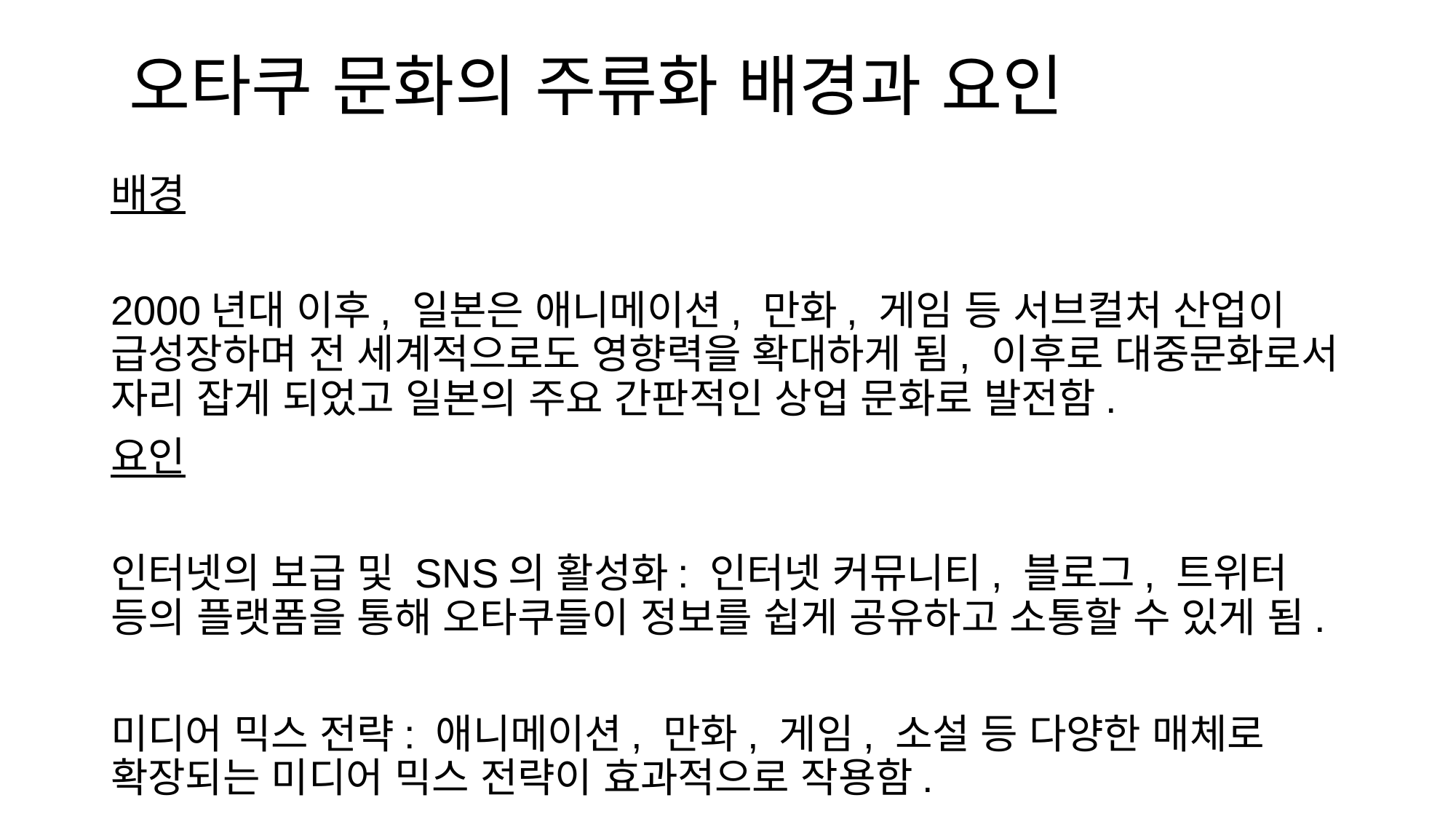

# 오타쿠 문화의 주류화 배경과 요인
배경

2000년대 이후, 일본은 애니메이션, 만화, 게임 등 서브컬처 산업이 급성장하며 전 세계적으로도 영향력을 확대하게 됨, 이후로 대중문화로서 자리 잡게 되었고 일본의 주요 간판적인 상업 문화로 발전함.
요인

인터넷의 보급 및 SNS의 활성화: 인터넷 커뮤니티, 블로그, 트위터 등의 플랫폼을 통해 오타쿠들이 정보를 쉽게 공유하고 소통할 수 있게 됨.

미디어 믹스 전략: 애니메이션, 만화, 게임, 소설 등 다양한 매체로 확장되는 미디어 믹스 전략이 효과적으로 작용함.

국가 차원의 콘텐츠 산업 육성: 일본 정부는 '쿨 재팬(Cool Japan)' 전략을 통해 애니메이션, 만화, 게임 등 일본의 대중문화를 수출하는 데 집중함.